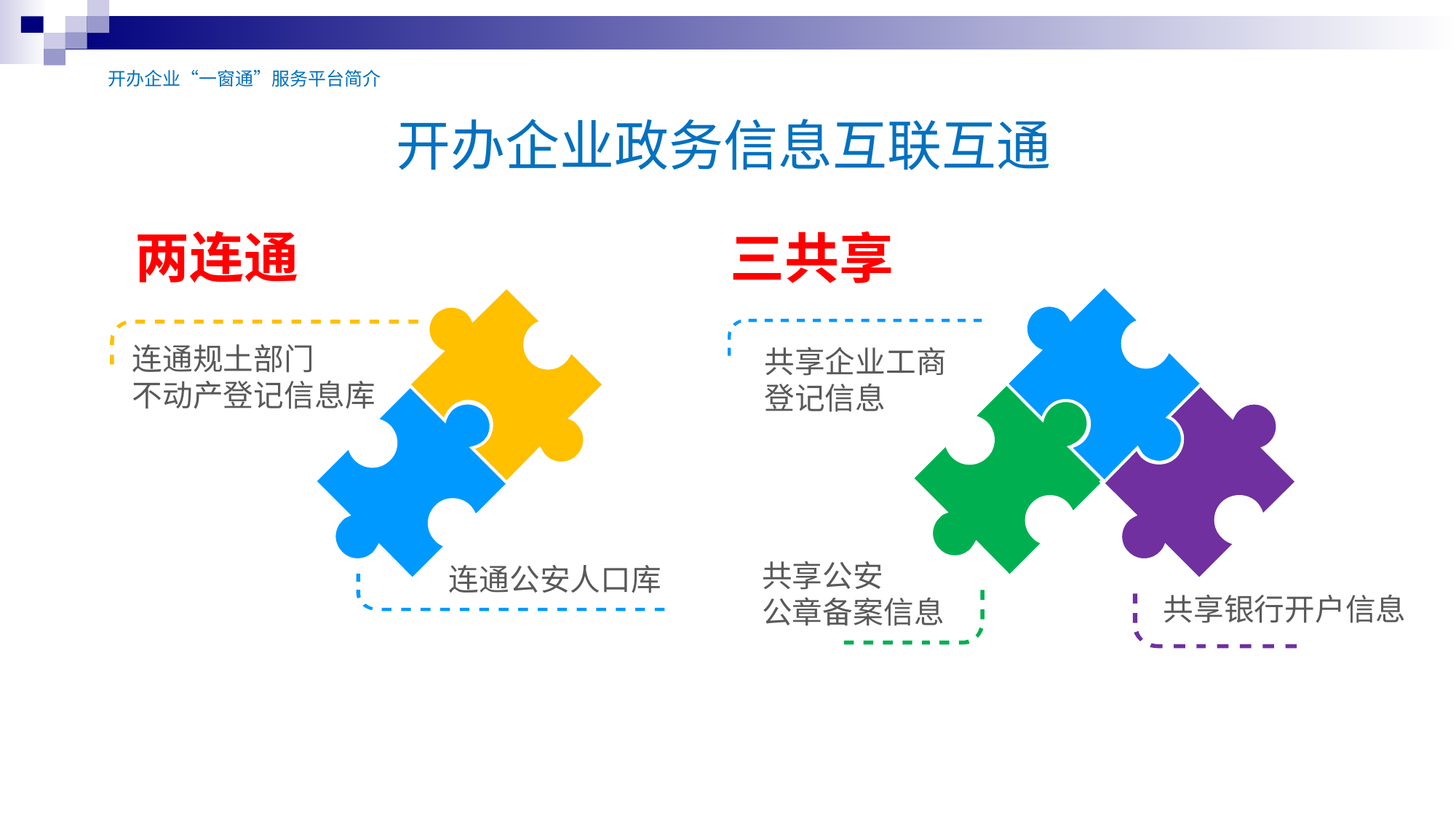

开办企业“一窗通”服务平台简介
开办企业政务信息互联互通
两连通

连通规土部门
不动产登记信息库

连通公安人口库

三共享

共享企业工商
登记信息

共享公安
公章备案信息
共享银行开户信息